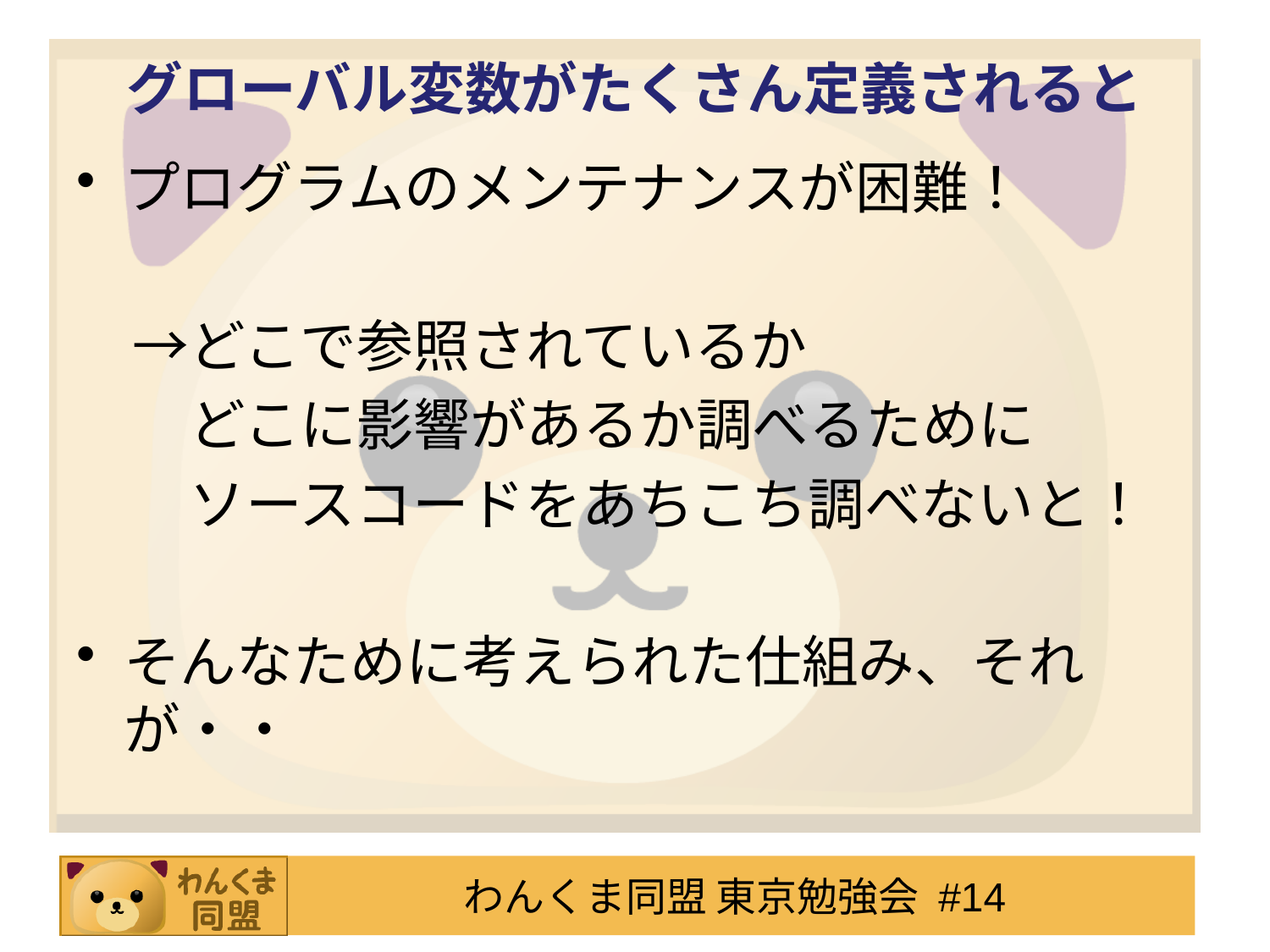

# グローバル変数がたくさん定義されると
プログラムのメンテナンスが困難！

　→どこで参照されているか
　　どこに影響があるか調べるために
　　ソースコードをあちこち調べないと！

そんなために考えられた仕組み、それが・・